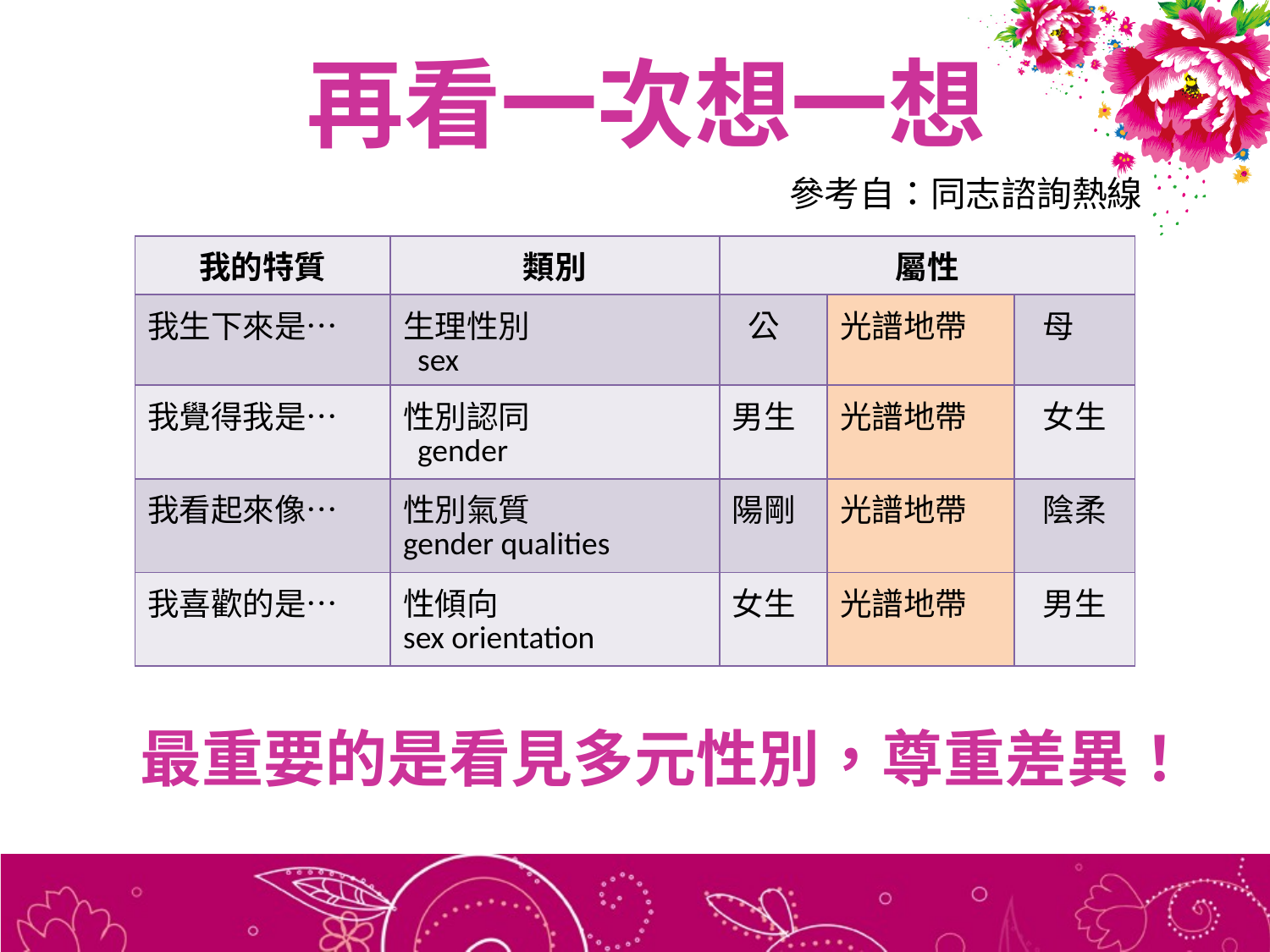

# 再看一次想一想
                                                                                                    參考自：同志諮詢熱線

       最重要的是看見多元性別，尊重差異！

| 我的特質 | 類別 | 屬性 |  |  |
| --- | --- | --- | --- | --- |
| 我生下來是… | 生理性別 sex | 公 | 光譜地帶 | 母 |
| 我覺得我是… | 性別認同 gender | 男生 | 光譜地帶 | 女生 |
| 我看起來像… | 性別氣質 gender qualities | 陽剛 | 光譜地帶 | 陰柔 |
| 我喜歡的是… | 性傾向 sex orientation | 女生 | 光譜地帶 | 男生 |